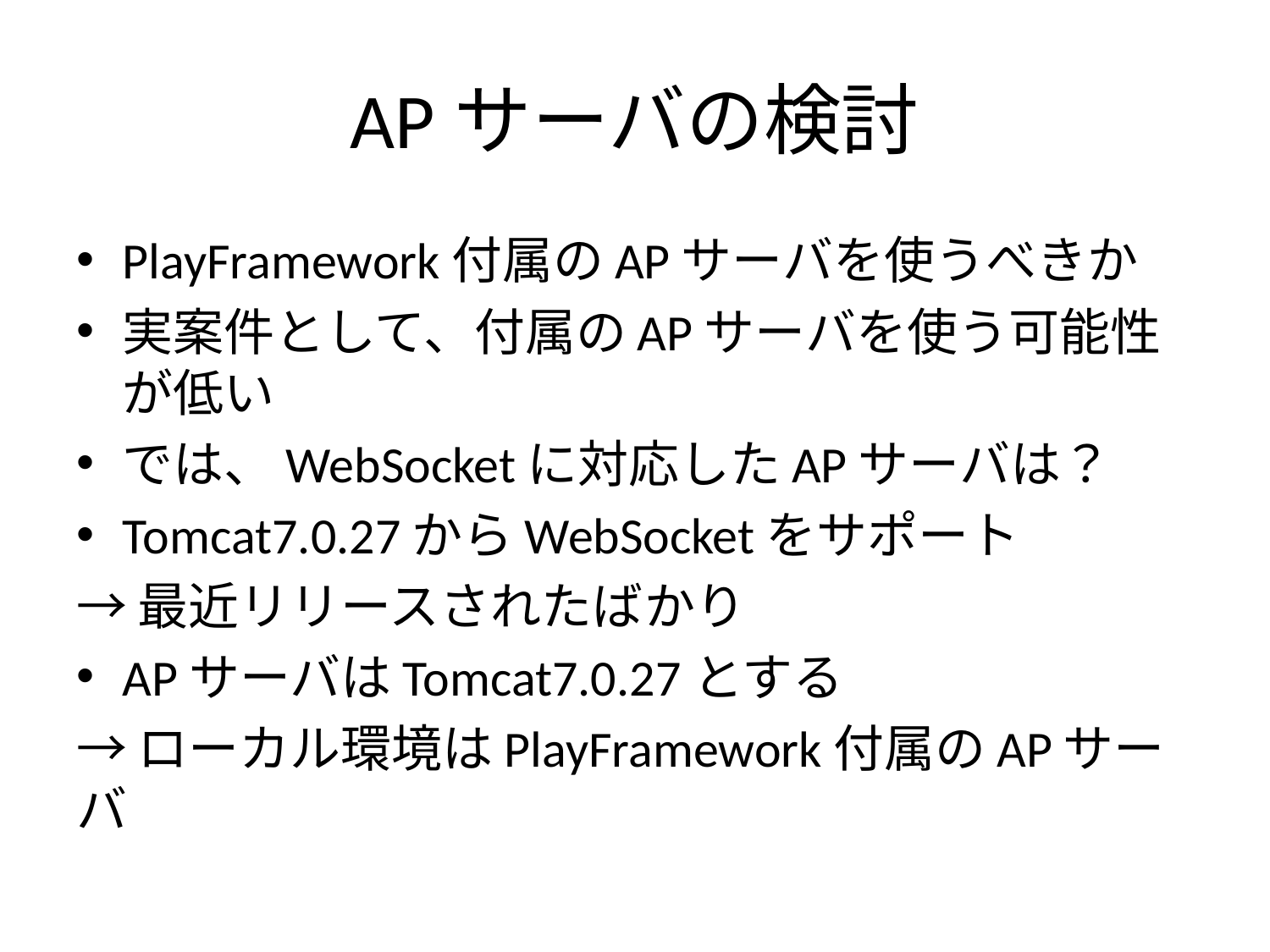

# APサーバの検討
PlayFramework付属のAPサーバを使うべきか
実案件として、付属のAPサーバを使う可能性が低い
では、WebSocketに対応したAPサーバは？
Tomcat7.0.27からWebSocketをサポート
→最近リリースされたばかり
APサーバはTomcat7.0.27とする
→ローカル環境はPlayFramework付属のAPサーバ